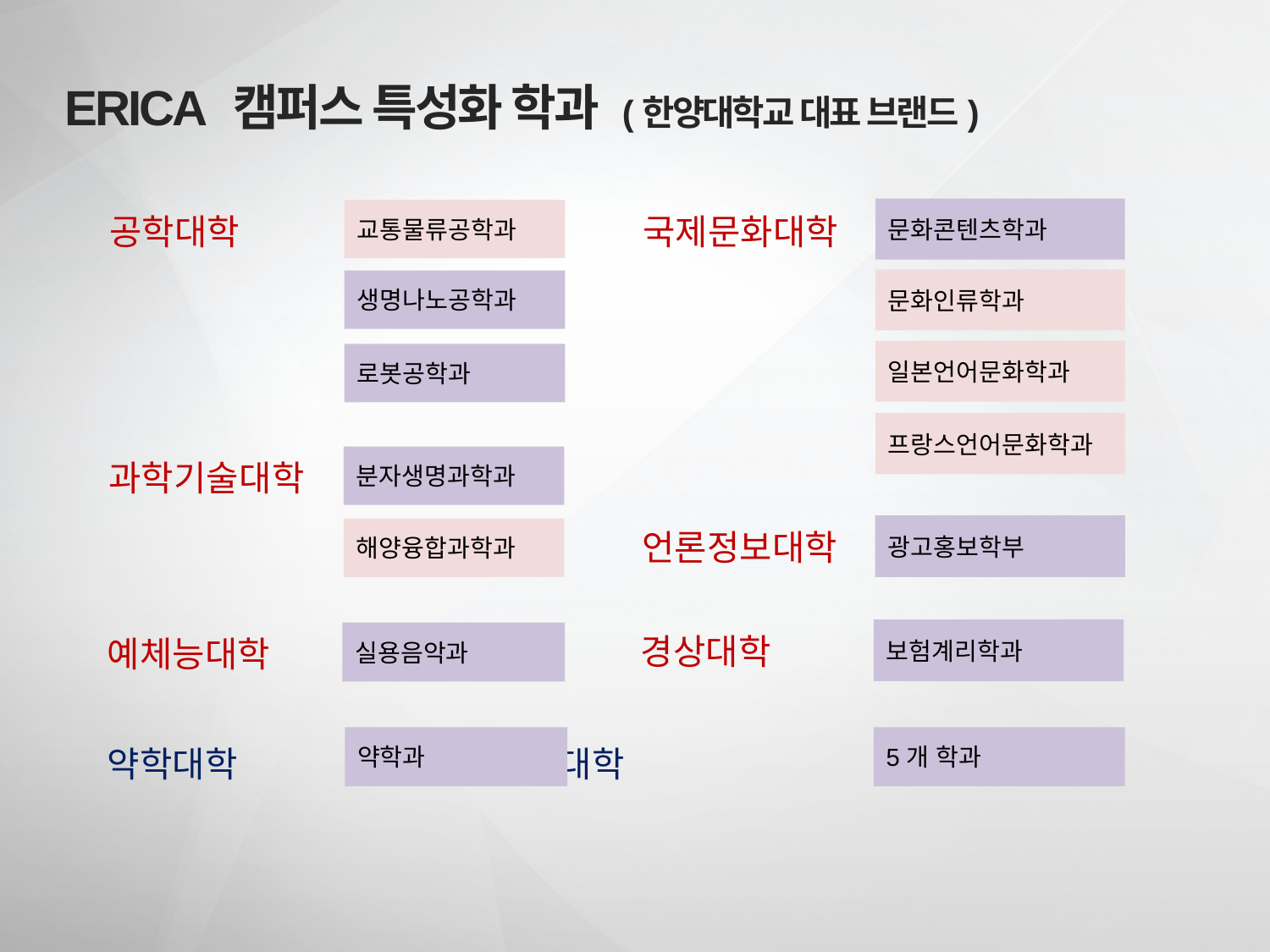

ERICA 캠퍼스 특성화 학과 (한양대학교 대표 브랜드)
공학대학
교통물류공학과
생명나노공학과
로봇공학과
국제문화대학
문화콘텐츠학과
문화인류학과
일본언어문화학과
프랑스언어문화학과
언론정보대학
광고홍보학부
경상대학
보험계리학과
과학기술대학
분자생명과학과
해양융합과학과
예체능대학
실용음악과
약학대학                       디자인대학
약학과
5개 학과